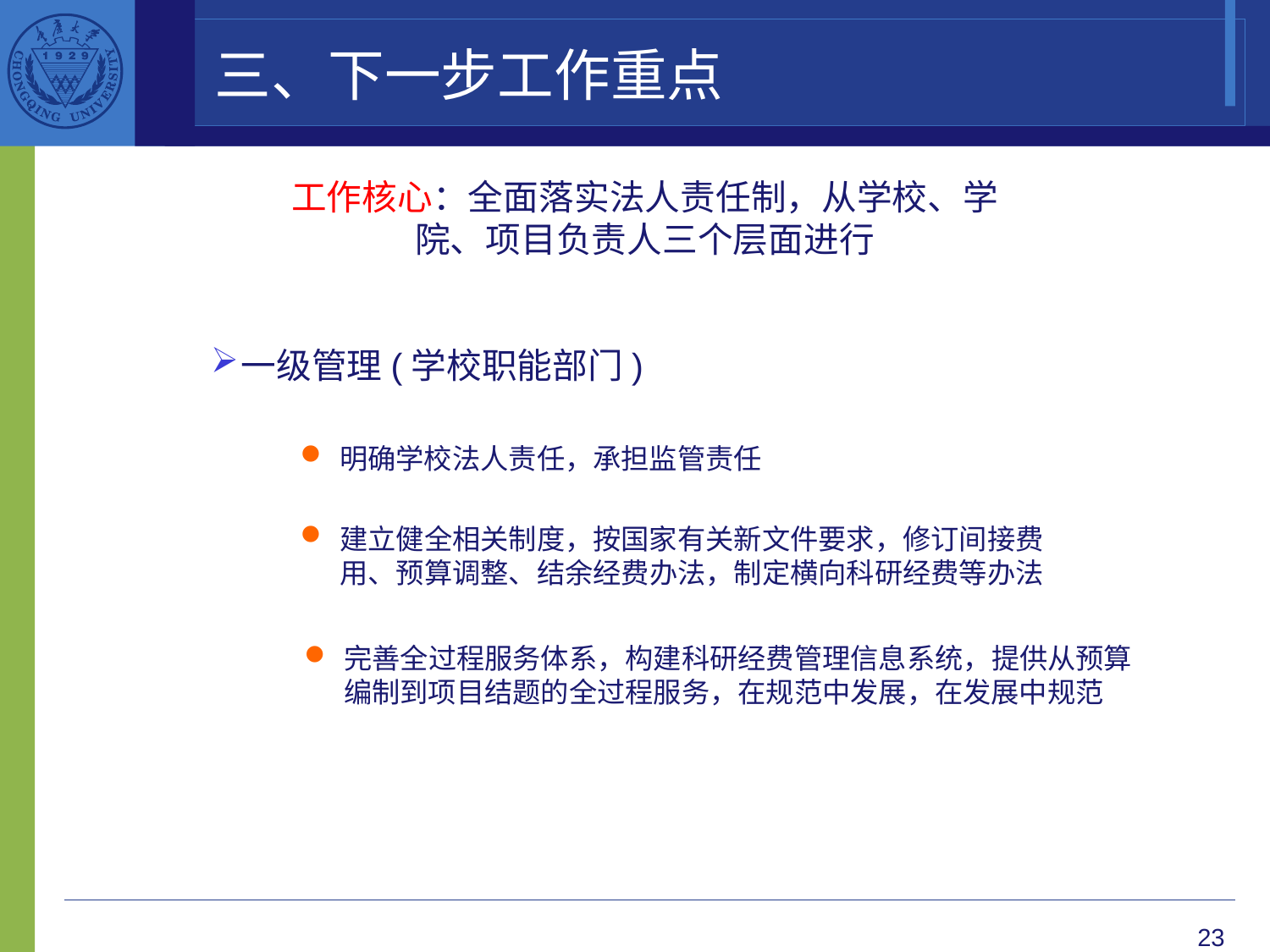

三、下一步工作重点
工作核心：全面落实法人责任制，从学校、学院、项目负责人三个层面进行
一级管理(学校职能部门)
明确学校法人责任，承担监管责任
建立健全相关制度，按国家有关新文件要求，修订间接费用、预算调整、结余经费办法，制定横向科研经费等办法
完善全过程服务体系，构建科研经费管理信息系统，提供从预算编制到项目结题的全过程服务，在规范中发展，在发展中规范
23